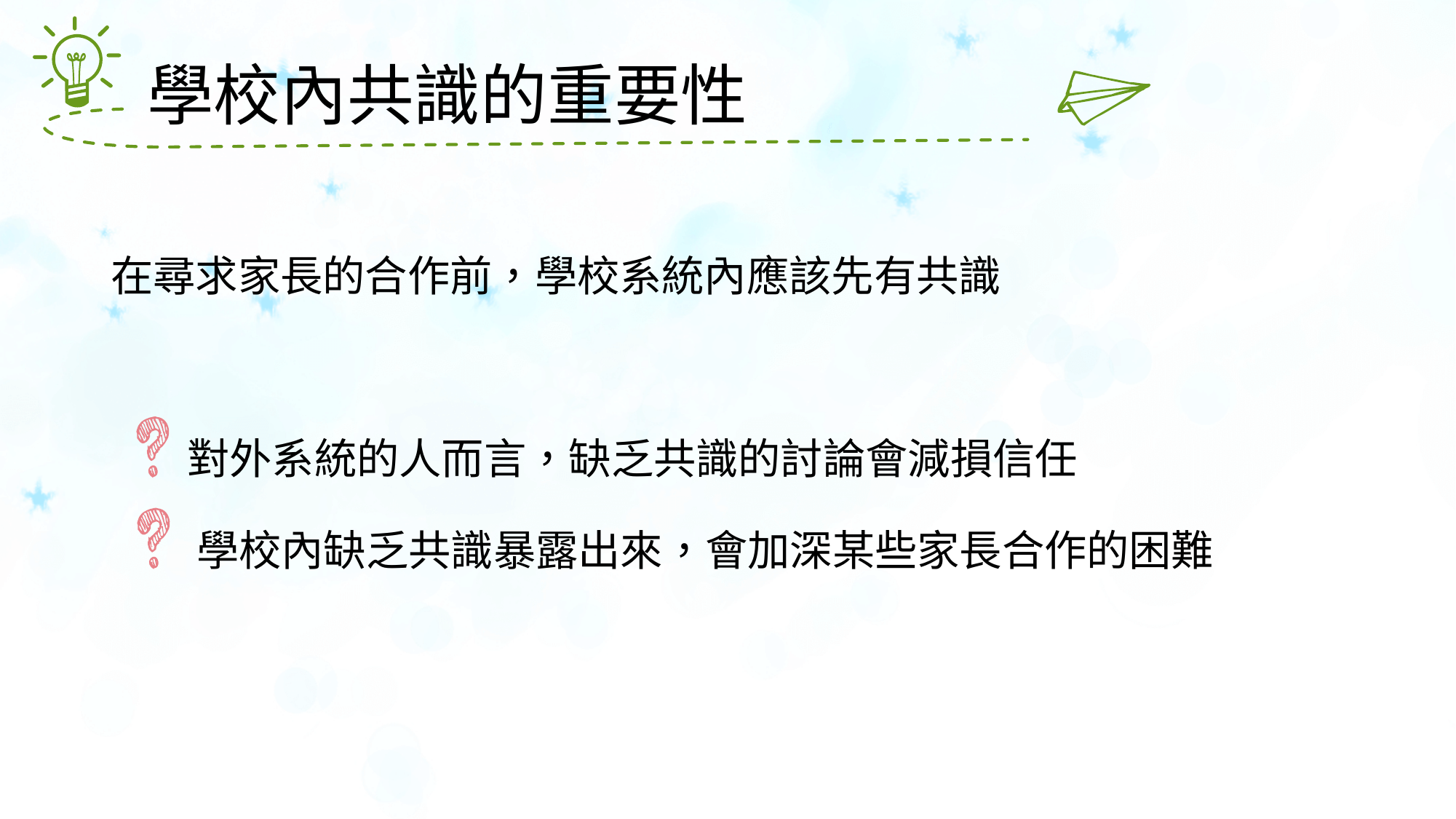

# 學校內共識的重要性
在尋求家長的合作前，學校系統內應該先有共識

       對外系統的人而言，缺乏共識的討論會減損信任
        學校內缺乏共識暴露出來，會加深某些家長合作的困難